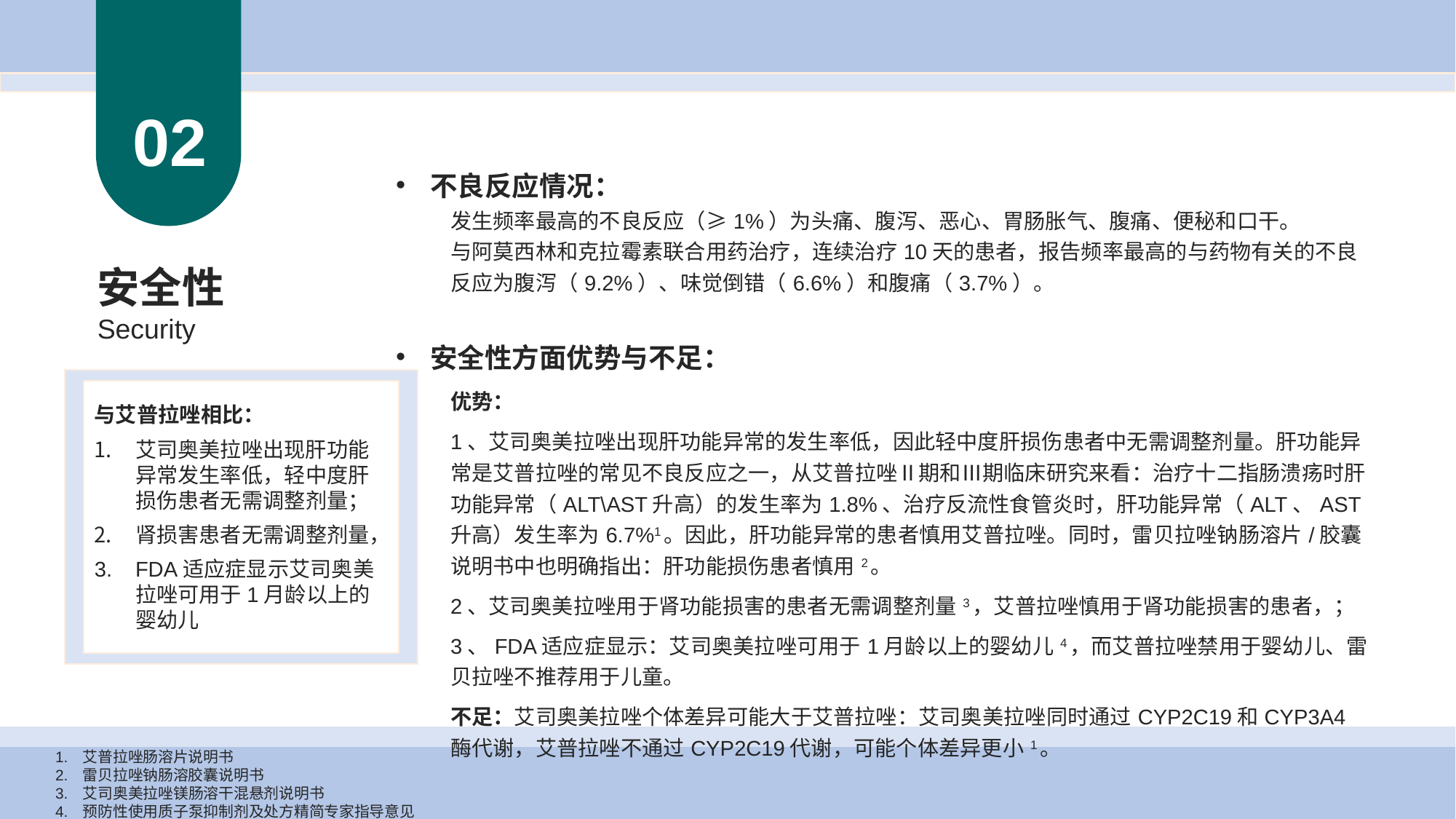

02
| 不良反应情况： 发生频率最高的不良反应（≥1%）为头痛、腹泻、恶心、胃肠胀气、腹痛、便秘和口干。 与阿莫西林和克拉霉素联合用药治疗，连续治疗10天的患者，报告频率最高的与药物有关的不良反应为腹泻（9.2%）、味觉倒错（6.6%）和腹痛（3.7%）。 安全性方面优势与不足： 优势： 1、艾司奥美拉唑出现肝功能异常的发生率低，因此轻中度肝损伤患者中无需调整剂量。肝功能异常是艾普拉唑的常见不良反应之一，从艾普拉唑Ⅱ期和Ⅲ期临床研究来看：治疗十二指肠溃疡时肝功能异常（ALT\AST升高）的发生率为1.8%、治疗反流性食管炎时，肝功能异常（ALT、AST升高）发生率为6.7%1。因此，肝功能异常的患者慎用艾普拉唑。同时，雷贝拉唑钠肠溶片/胶囊说明书中也明确指出：肝功能损伤患者慎用2。 2、艾司奥美拉唑用于肾功能损害的患者无需调整剂量3，艾普拉唑慎用于肾功能损害的患者，； 3、FDA适应症显示：艾司奥美拉唑可用于1月龄以上的婴幼儿4，而艾普拉唑禁用于婴幼儿、雷贝拉唑不推荐用于儿童。 不足：艾司奥美拉唑个体差异可能大于艾普拉唑：艾司奥美拉唑同时通过CYP2C19和CYP3A4酶代谢，艾普拉唑不通过CYP2C19代谢，可能个体差异更小1。 |
| --- |
安全性
Security

与艾普拉唑相比：
艾司奥美拉唑出现肝功能异常发生率低，轻中度肝损伤患者无需调整剂量；
肾损害患者无需调整剂量，
FDA适应症显示艾司奥美拉唑可用于1月龄以上的婴幼儿
艾普拉唑肠溶片说明书
雷贝拉唑钠肠溶胶囊说明书
艾司奥美拉唑镁肠溶干混悬剂说明书
预防性使用质子泵抑制剂及处方精简专家指导意见
6